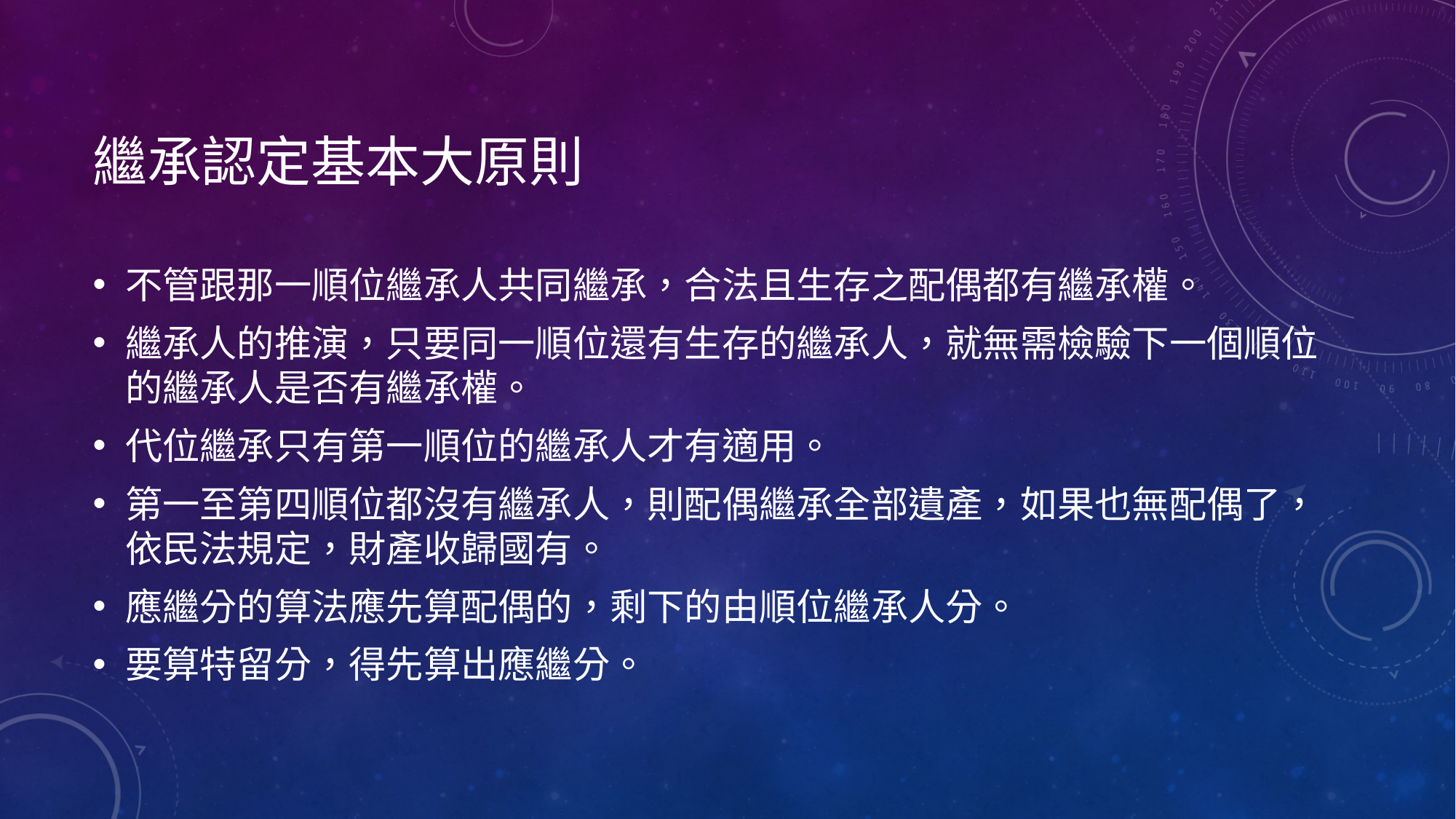

# 繼承認定基本大原則
不管跟那一順位繼承人共同繼承，合法且生存之配偶都有繼承權。
繼承人的推演，只要同一順位還有生存的繼承人，就無需檢驗下一個順位的繼承人是否有繼承權。
代位繼承只有第一順位的繼承人才有適用。
第一至第四順位都沒有繼承人，則配偶繼承全部遺產，如果也無配偶了，依民法規定，財產收歸國有。
應繼分的算法應先算配偶的，剩下的由順位繼承人分。
要算特留分，得先算出應繼分。